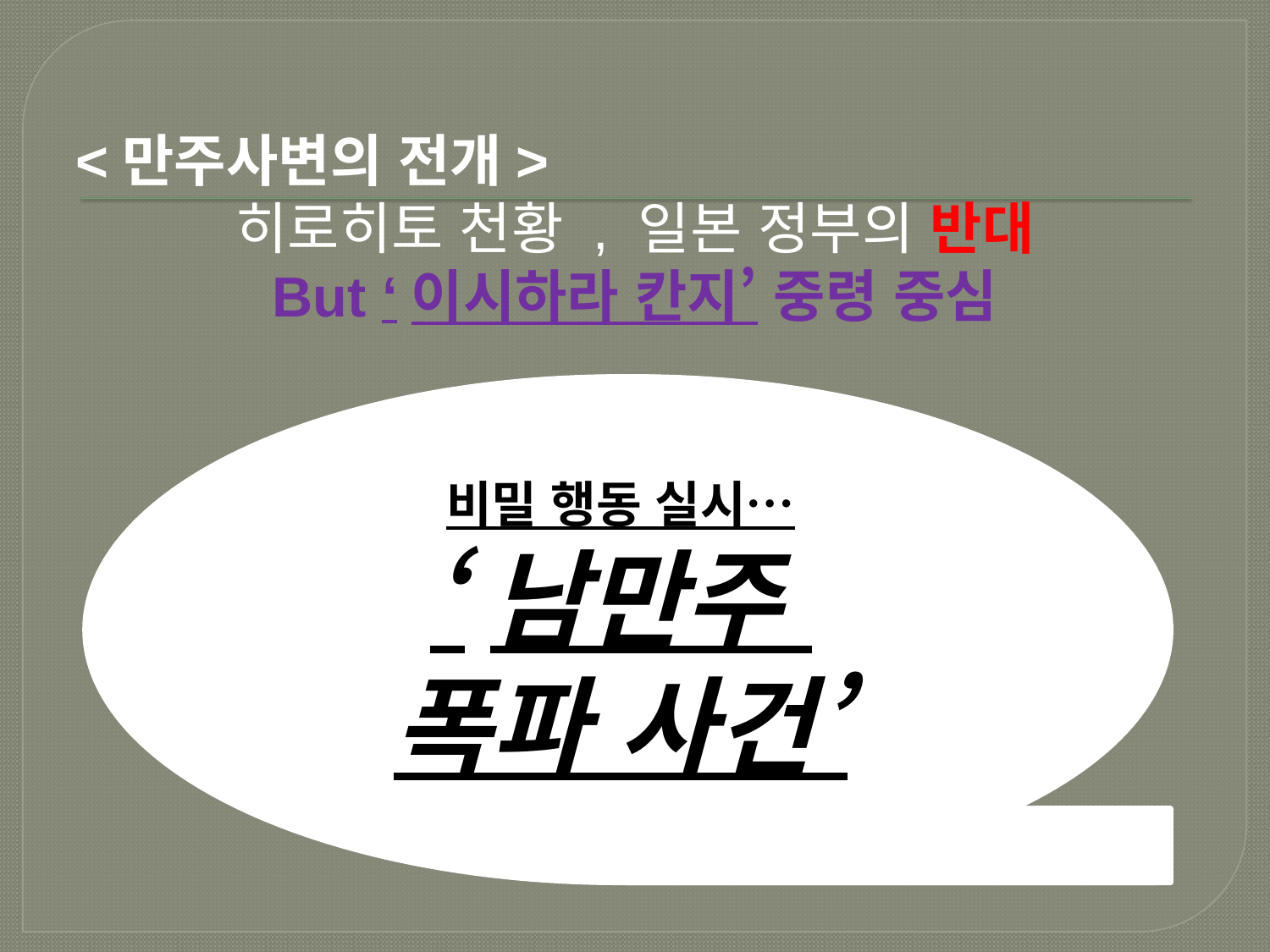

<만주사변의 전개>
히로히토 천황 , 일본 정부의 반대
But ‘이시하라 칸지’ 중령 중심

비밀 행동 실시…
‘남만주
폭파 사건’

Why? 만주의 풍부한 광물자원은 전략적 가치
비옥한 평원 은 이주농민에게 안성맞춤인 땅으로서,
일본의 인구압과 농촌빈곤을
완화